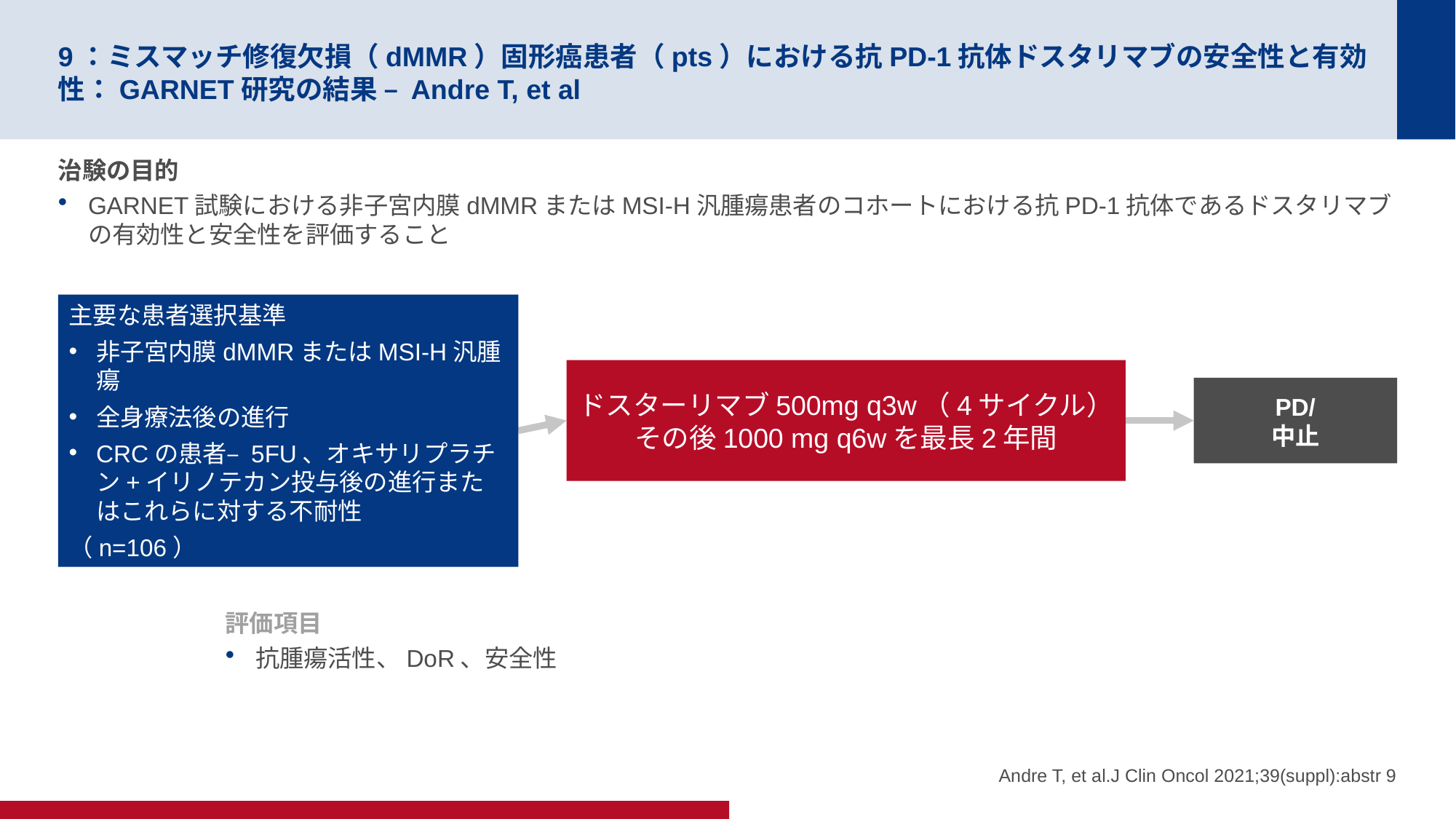

# 9：ミスマッチ修復欠損（dMMR）固形癌患者（pts）における抗PD-1抗体ドスタリマブの安全性と有効性：GARNET研究の結果 – Andre T, et al
治験の目的
GARNET試験における非子宮内膜dMMRまたはMSI-H汎腫瘍患者のコホートにおける抗PD-1抗体であるドスタリマブの有効性と安全性を評価すること
主要な患者選択基準
非子宮内膜dMMRまたはMSI-H汎腫瘍
全身療法後の進行
CRCの患者– 5FU、オキサリプラチン+イリノテカン投与後の進行またはこれらに対する不耐性
（n=106）
ドスターリマブ500mg q3w（4サイクル）その後1000 mg q6wを最長2年間
PD/
中止
評価項目
抗腫瘍活性、DoR、安全性

Andre T, et al.J Clin Oncol 2021;39(suppl):abstr 9